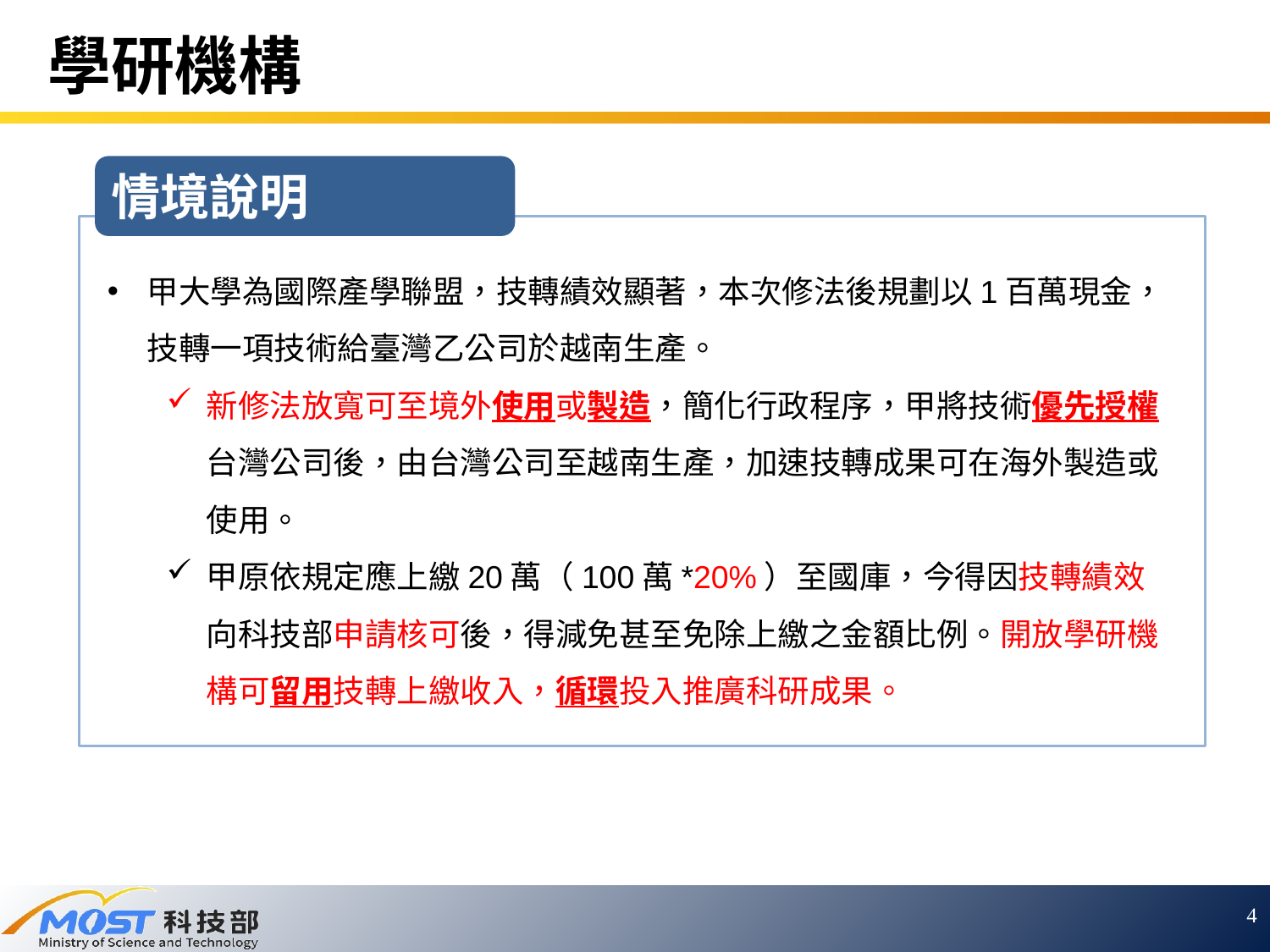

# 學研機構
情境說明

甲大學為國際產學聯盟，技轉績效顯著，本次修法後規劃以1百萬現金，技轉一項技術給臺灣乙公司於越南生產。
新修法放寬可至境外使用或製造，簡化行政程序，甲將技術優先授權台灣公司後，由台灣公司至越南生產，加速技轉成果可在海外製造或使用。
甲原依規定應上繳20萬（100萬*20%）至國庫，今得因技轉績效向科技部申請核可後，得減免甚至免除上繳之金額比例。開放學研機構可留用技轉上繳收入，循環投入推廣科研成果。
4